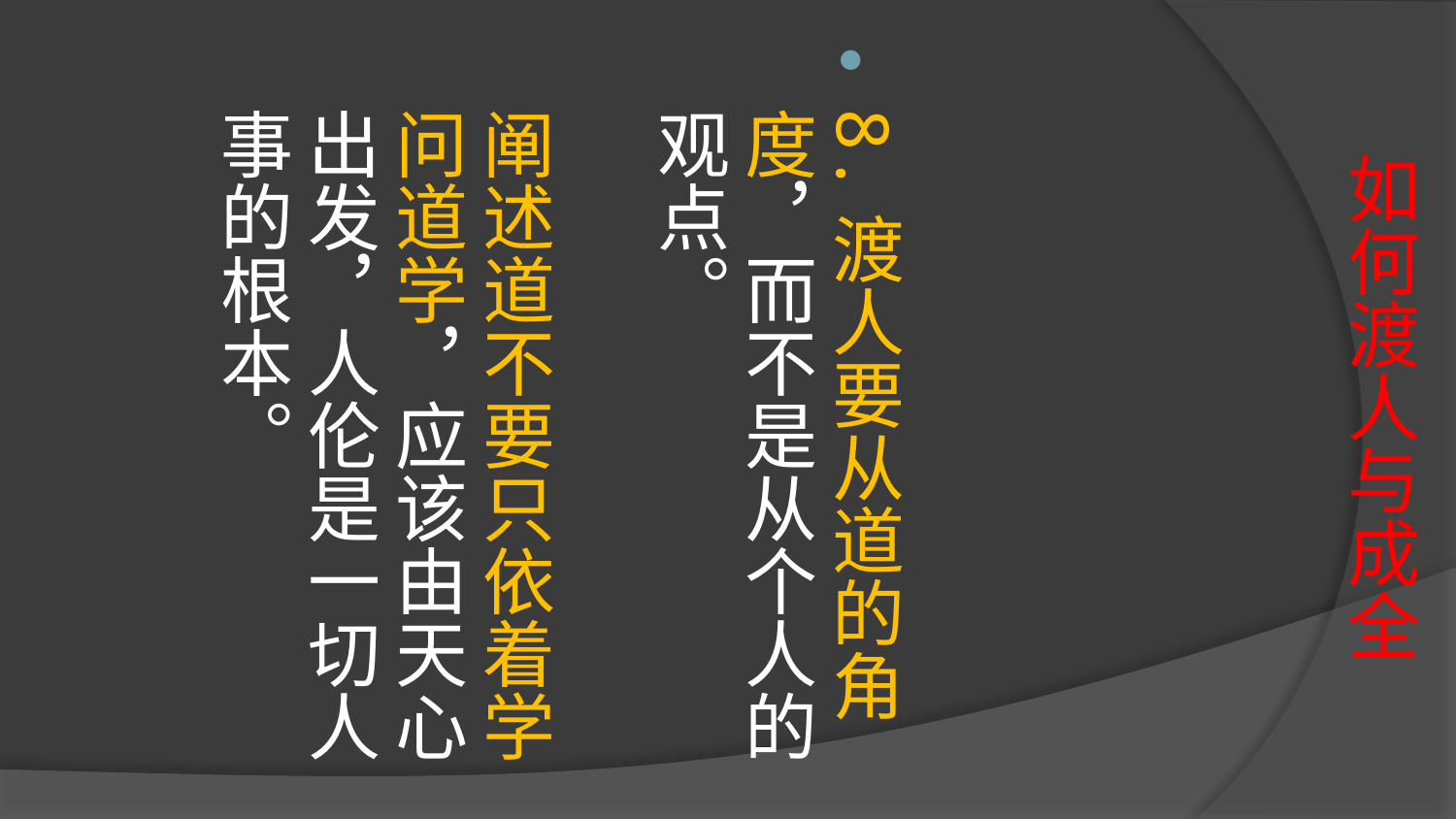

# 如何渡人与成全
8.渡人要从道的角度，而不是从个人的观点。
阐述道不要只依着学问道学，应该由天心出发，人伦是一切人事的根本。